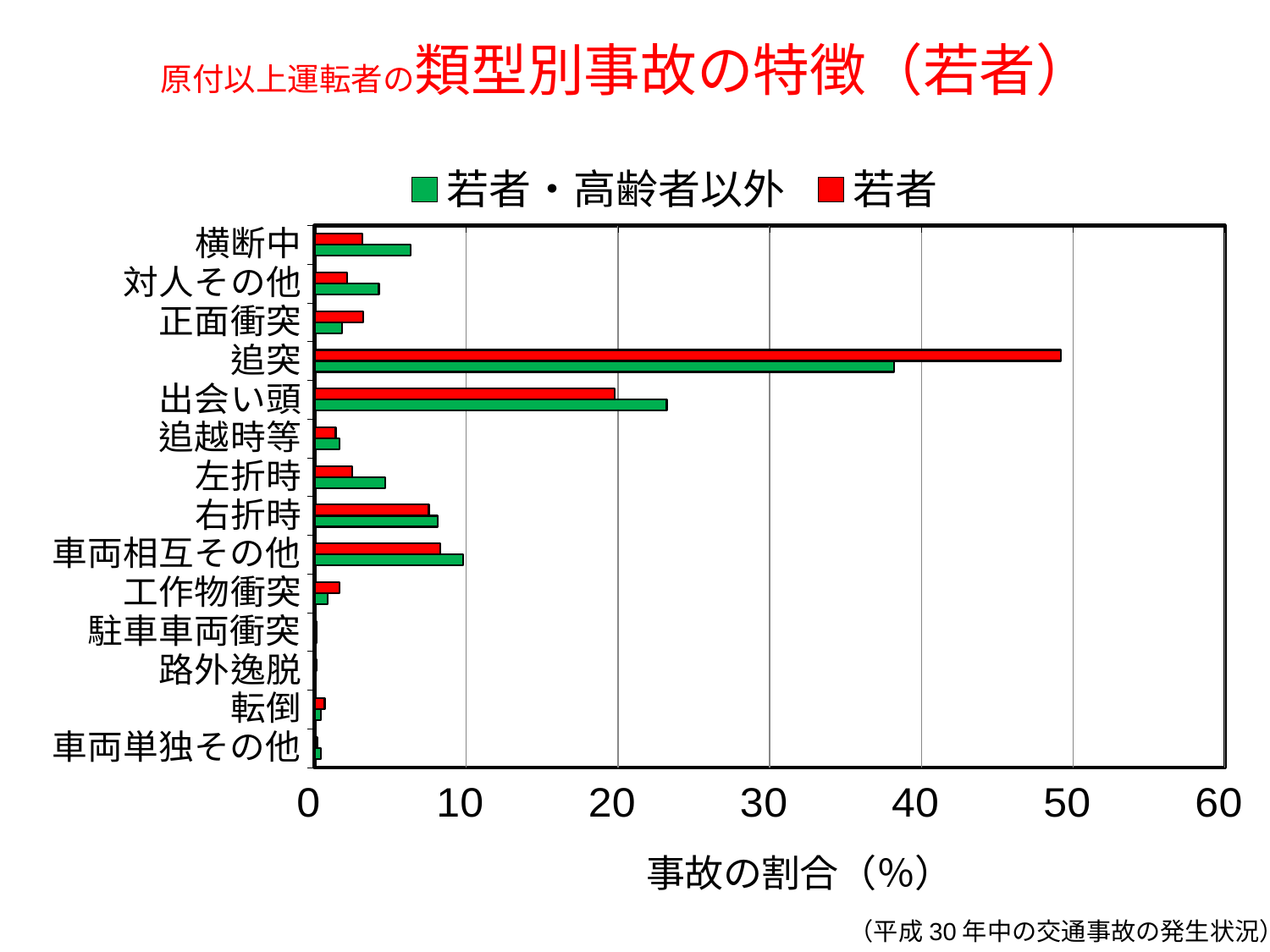

# 原付以上運転者の類型別事故の特徴（若者）

### Chart

| Category | 若者 | 若者・高齢者以外 |
|---|---|---|
| 横断中 | 3.1661064016369487 | 6.315038058955115 |
| 対人その他 | 2.1631102016954107 | 4.241073132744444 |
| 正面衝突 | 3.2263957907044727 | 1.8105679449691177 |
| 追突 | 49.197968430283545 | 38.219283712904925 |
| 出会い頭 | 19.76578485822859 | 23.217107824799015 |
| 追越時等 | 1.3921368021046476 | 1.6303891404096778 |
| 左折時 | 2.4736919029523534 | 4.662508302730931 |
| 右折時 | 7.536173633440514 | 8.13400416854353 |
| 車両相互その他 | 8.281569716457177 | 9.813637092402715 |
| 工作物衝突 | 1.636948260742473 | 0.8791351417381146 |
| 駐車車両衝突 | 0.11327097339959076 | 0.1572747192340874 |
| 路外逸脱 | 0.11875182695118387 | 0.0904711370351425 |
| 転倒 | 0.6723180356620871 | 0.4054023102587398 |
| 車両単独その他 | 0.16990646009938615 | 0.4206717004756415 |
（平成30年中の交通事故の発生状況）